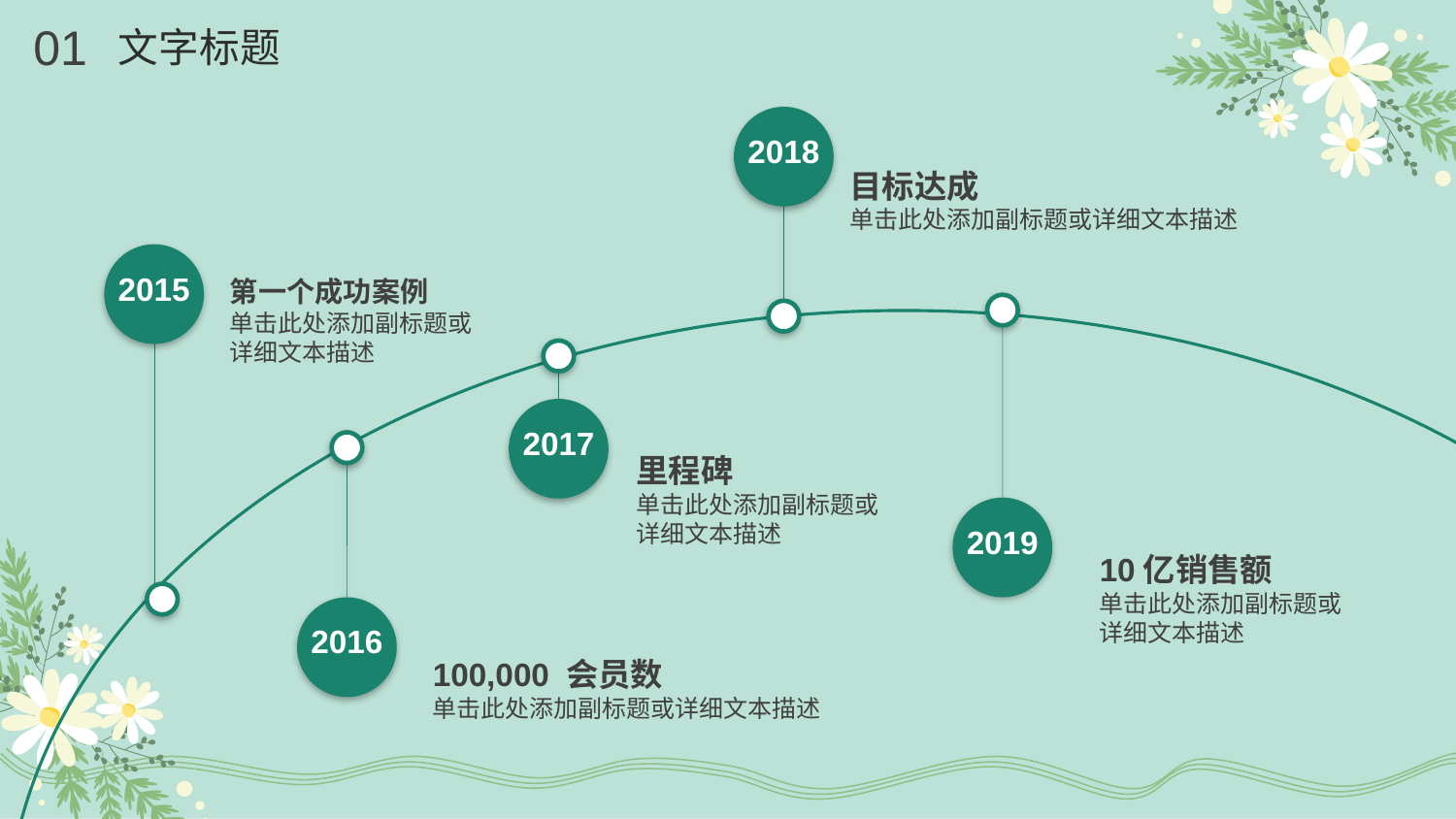

01
文字标题
2018
目标达成
单击此处添加副标题或详细文本描述
2015
第一个成功案例
单击此处添加副标题或详细文本描述

2017

里程碑
单击此处添加副标题或详细文本描述
2019
10亿销售额
单击此处添加副标题或详细文本描述

2016
100,000 会员数
单击此处添加副标题或详细文本描述